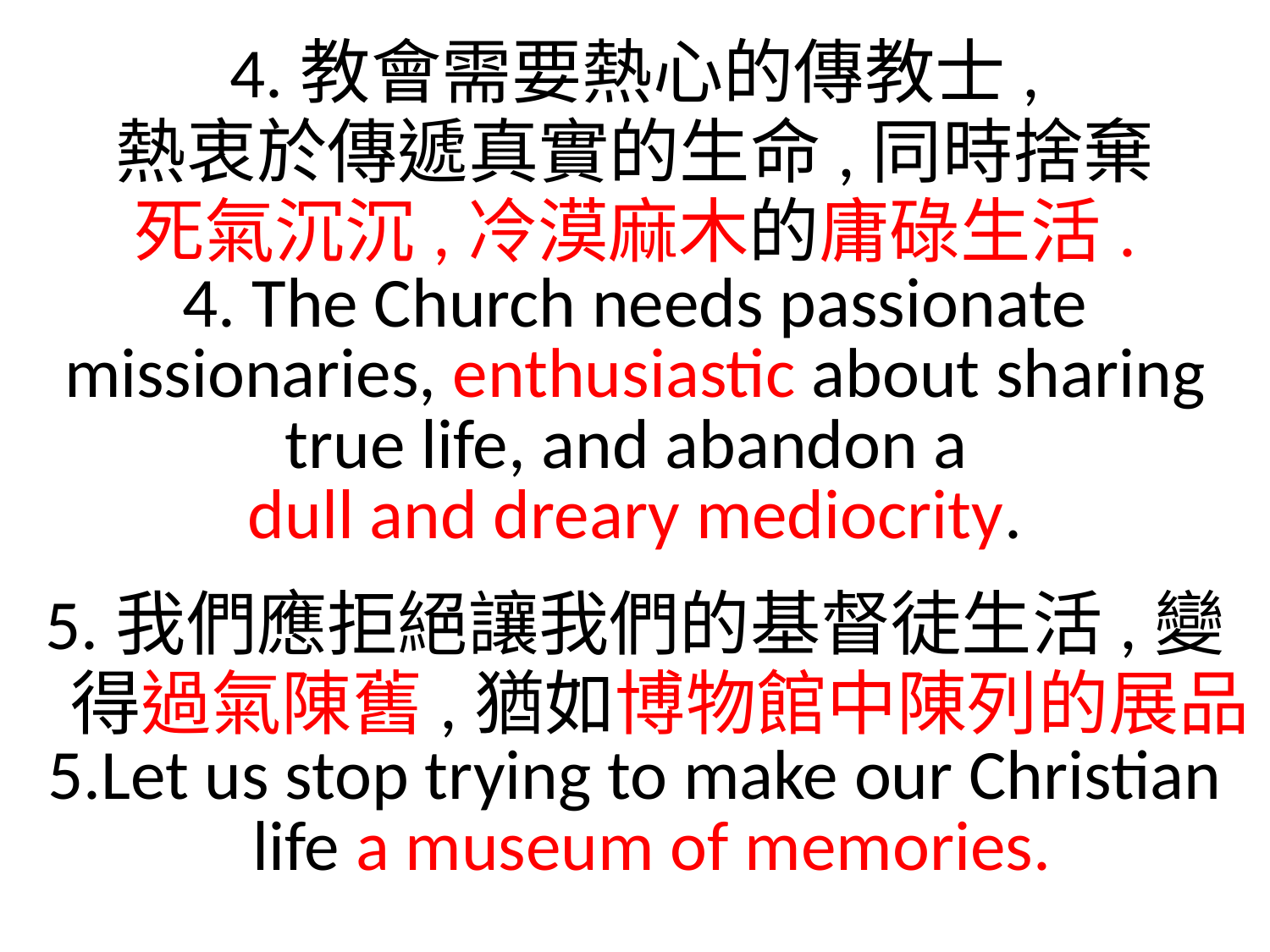

4.教會需要熱心的傳教士,
熱衷於傳遞真實的生命,同時捨棄
死氣沉沉,冷漠麻木的庸碌生活.
4. The Church needs passionate missionaries, enthusiastic about sharing true life, and abandon a
dull and dreary mediocrity.
5.我們應拒絕讓我們的基督徒生活,變得過氣陳舊,猶如博物館中陳列的展品
5.Let us stop trying to make our Christian life a museum of memories.